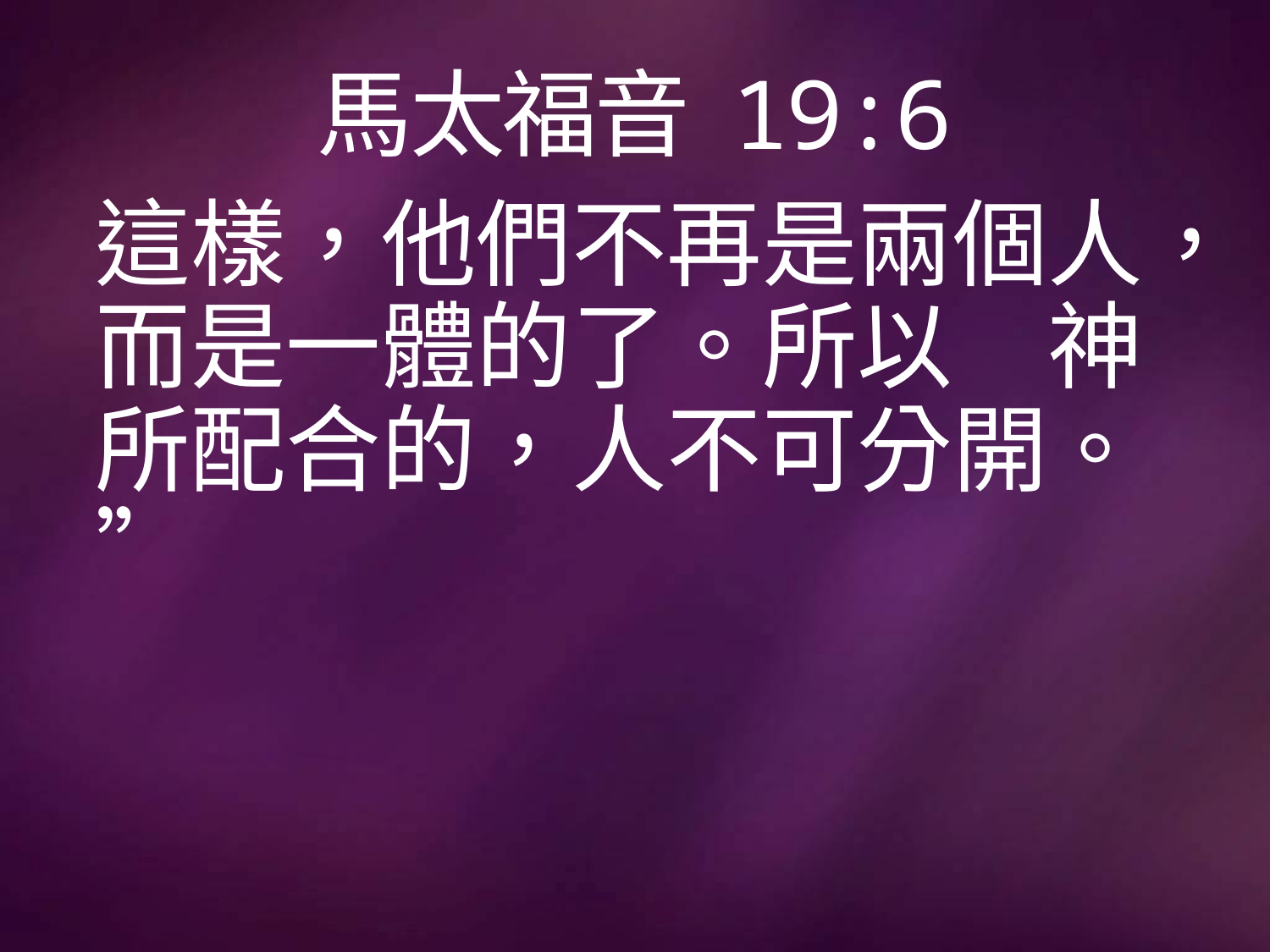

# 馬太福音 19:6
這樣，他們不再是兩個人，而是一體的了。所以　神所配合的，人不可分開。”